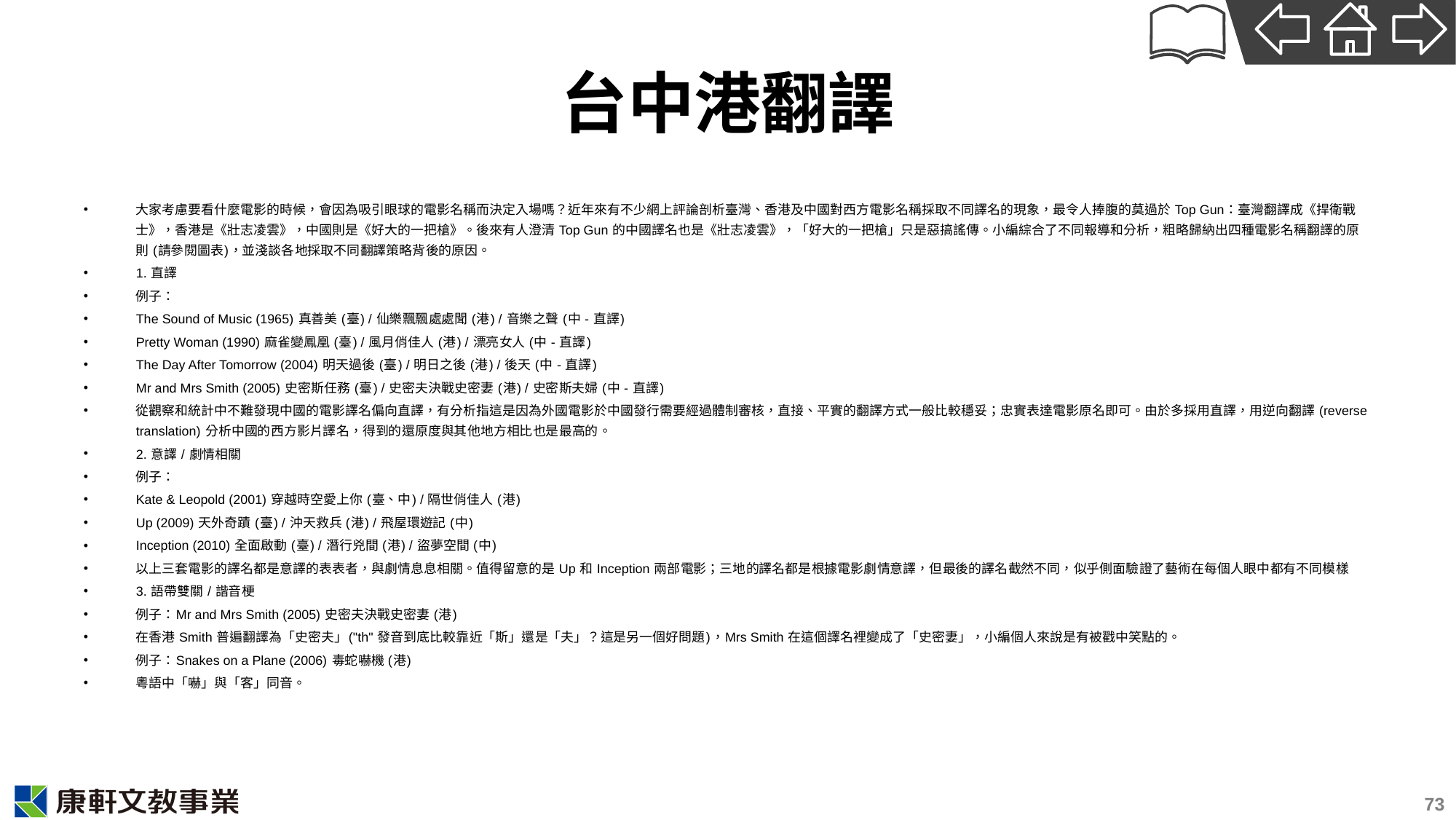

# 台中港翻譯
大家考慮要看什麼電影的時候，會因為吸引眼球的電影名稱而決定入場嗎？近年來有不少網上評論剖析臺灣、香港及中國對西方電影名稱採取不同譯名的現象，最令人捧腹的莫過於 Top Gun：臺灣翻譯成《捍衛戰士》，香港是《壯志凌雲》，中國則是《好大的一把槍》。後來有人澄清 Top Gun 的中國譯名也是《壯志凌雲》，「好大的一把槍」只是惡搞謠傳。小編綜合了不同報導和分析，粗略歸納出四種電影名稱翻譯的原則 (請參閱圖表)，並淺談各地採取不同翻譯策略背後的原因。
1. 直譯
例子：
The Sound of Music (1965) 真善美 (臺) / 仙樂飄飄處處聞 (港) / 音樂之聲 (中 - 直譯)
Pretty Woman (1990) 麻雀變鳳凰 (臺) / 風月俏佳人 (港) / 漂亮女人 (中 - 直譯)
The Day After Tomorrow (2004) 明天過後 (臺) / 明日之後 (港) / 後天 (中 - 直譯)
Mr and Mrs Smith (2005) 史密斯任務 (臺) / 史密夫決戰史密妻 (港) / 史密斯夫婦 (中 - 直譯)
從觀察和統計中不難發現中國的電影譯名偏向直譯，有分析指這是因為外國電影於中國發行需要經過體制審核，直接、平實的翻譯方式一般比較穩妥；忠實表達電影原名即可。由於多採用直譯，用逆向翻譯 (reverse translation) 分析中國的西方影片譯名，得到的還原度與其他地方相比也是最高的。
2. 意譯 / 劇情相關
例子：
Kate & Leopold (2001) 穿越時空愛上你 (臺、中) / 隔世俏佳人 (港)
Up (2009) 天外奇蹟 (臺) / 沖天救兵 (港) / 飛屋環遊記 (中)
Inception (2010) 全面啟動 (臺) / 潛行兇間 (港) / 盜夢空間 (中)
以上三套電影的譯名都是意譯的表表者，與劇情息息相關。值得留意的是 Up 和 Inception 兩部電影；三地的譯名都是根據電影劇情意譯，但最後的譯名截然不同，似乎側面驗證了藝術在每個人眼中都有不同模樣
3. 語帶雙關 / 諧音梗
例子：Mr and Mrs Smith (2005) 史密夫決戰史密妻 (港)
在香港 Smith 普遍翻譯為「史密夫」("th" 發音到底比較靠近「斯」還是「夫」？這是另一個好問題)，Mrs Smith 在這個譯名裡變成了「史密妻」，小編個人來說是有被戳中笑點的。
例子：Snakes on a Plane (2006) 毒蛇嚇機 (港)
粵語中「嚇」與「客」同音。

73